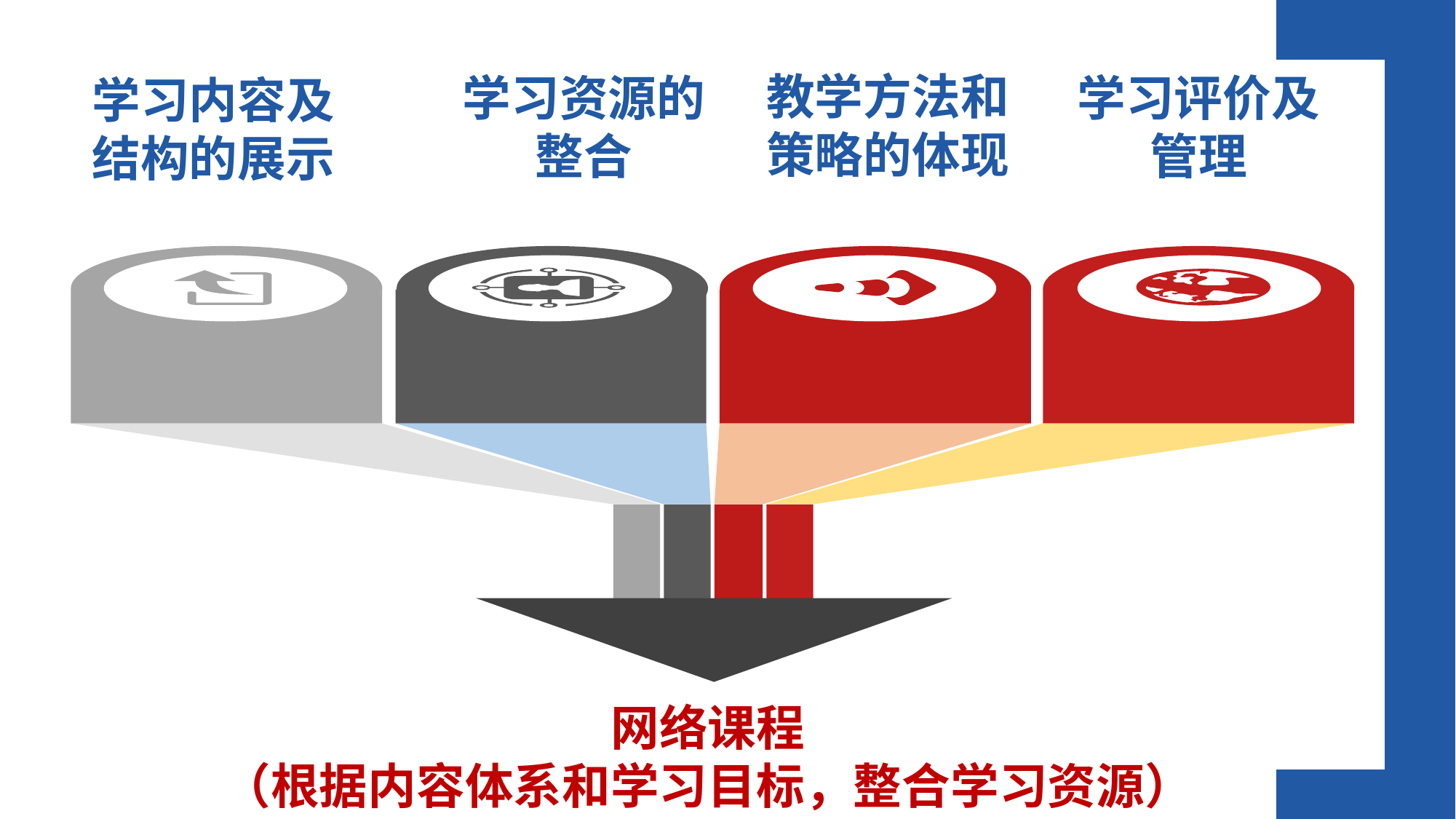

教学方法和策略的体现
学习评价及管理
学习资源的整合
学习内容及结构的展示
网络课程
（根据内容体系和学习目标，整合学习资源）